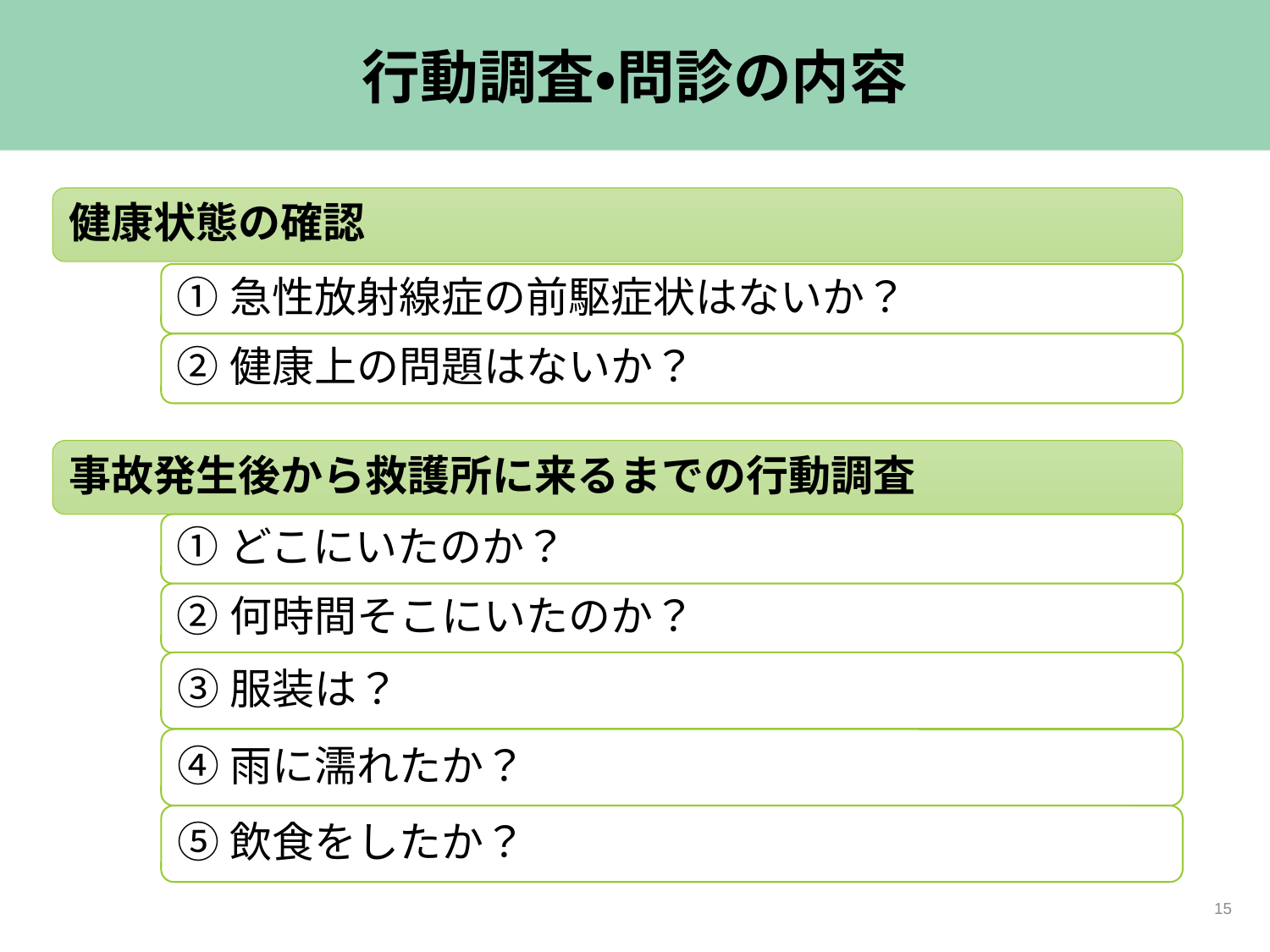

# 行動調査・問診の内容
健康状態の確認
①急性放射線症の前駆症状はないか？
②健康上の問題はないか？
事故発生後から救護所に来るまでの行動調査
①どこにいたのか？
②何時間そこにいたのか？
③服装は？
④雨に濡れたか？
⑤飲食をしたか？
15